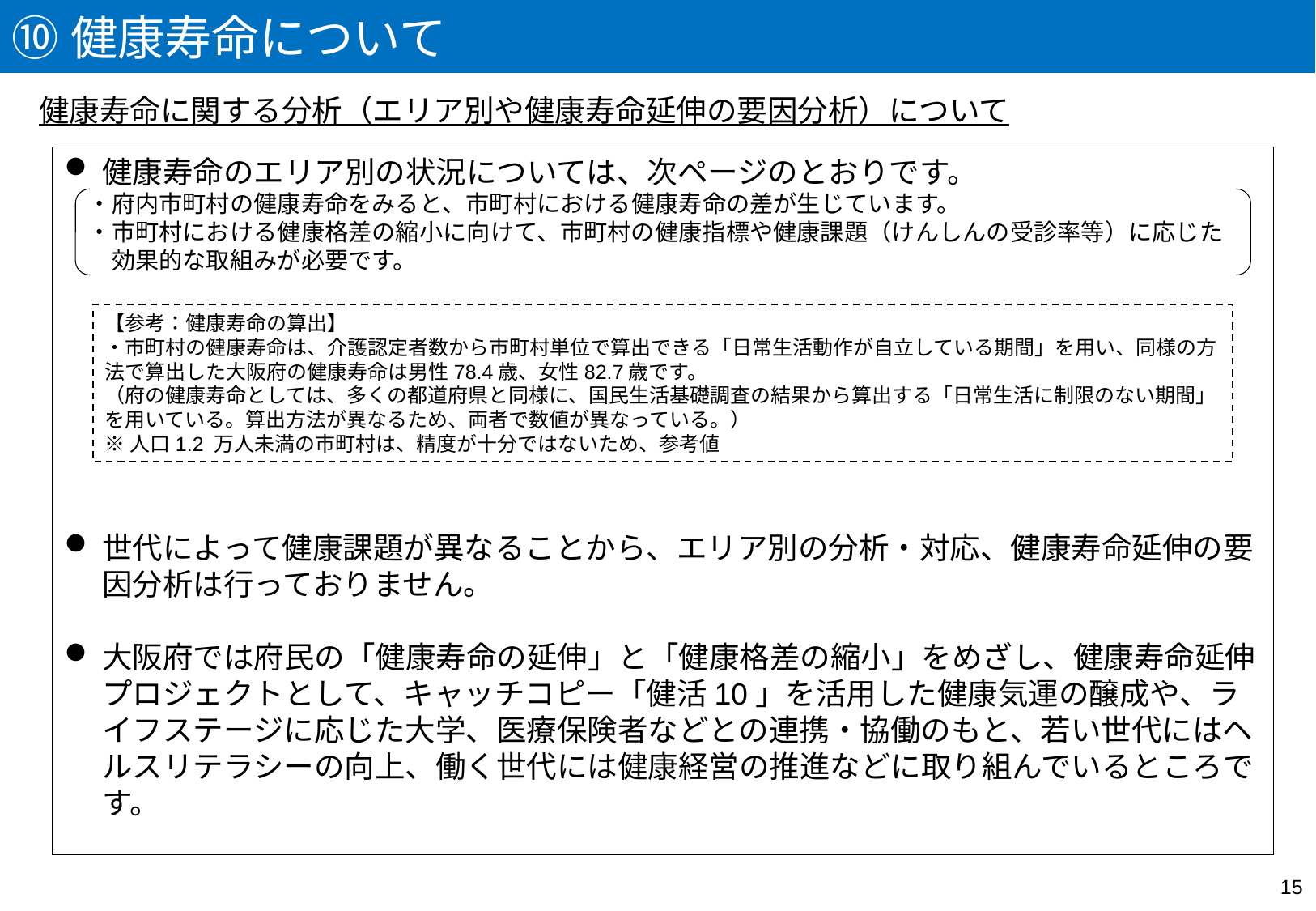

⑩健康寿命について
健康寿命に関する分析（エリア別や健康寿命延伸の要因分析）について
健康寿命のエリア別の状況については、次ページのとおりです。
　・府内市町村の健康寿命をみると、市町村における健康寿命の差が生じています。
　・市町村における健康格差の縮小に向けて、市町村の健康指標や健康課題（けんしんの受診率等）に応じた
　　効果的な取組みが必要です。

世代によって健康課題が異なることから、エリア別の分析・対応、健康寿命延伸の要因分析は行っておりません。

大阪府では府民の「健康寿命の延伸」と「健康格差の縮小」をめざし、健康寿命延伸プロジェクトとして、キャッチコピー「健活10」を活用した健康気運の醸成や、ライフステージに応じた大学、医療保険者などとの連携・協働のもと、若い世代にはヘルスリテラシーの向上、働く世代には健康経営の推進などに取り組んでいるところです。

【参考：健康寿命の算出】
・市町村の健康寿命は、介護認定者数から市町村単位で算出できる「日常生活動作が自立している期間」を用い、同様の方法で算出した大阪府の健康寿命は男性78.4歳、女性82.7歳です。
（府の健康寿命としては、多くの都道府県と同様に、国民生活基礎調査の結果から算出する「日常生活に制限のない期間」を用いている。算出方法が異なるため、両者で数値が異なっている。）
※人口1.2 万人未満の市町村は、精度が十分ではないため、参考値
15